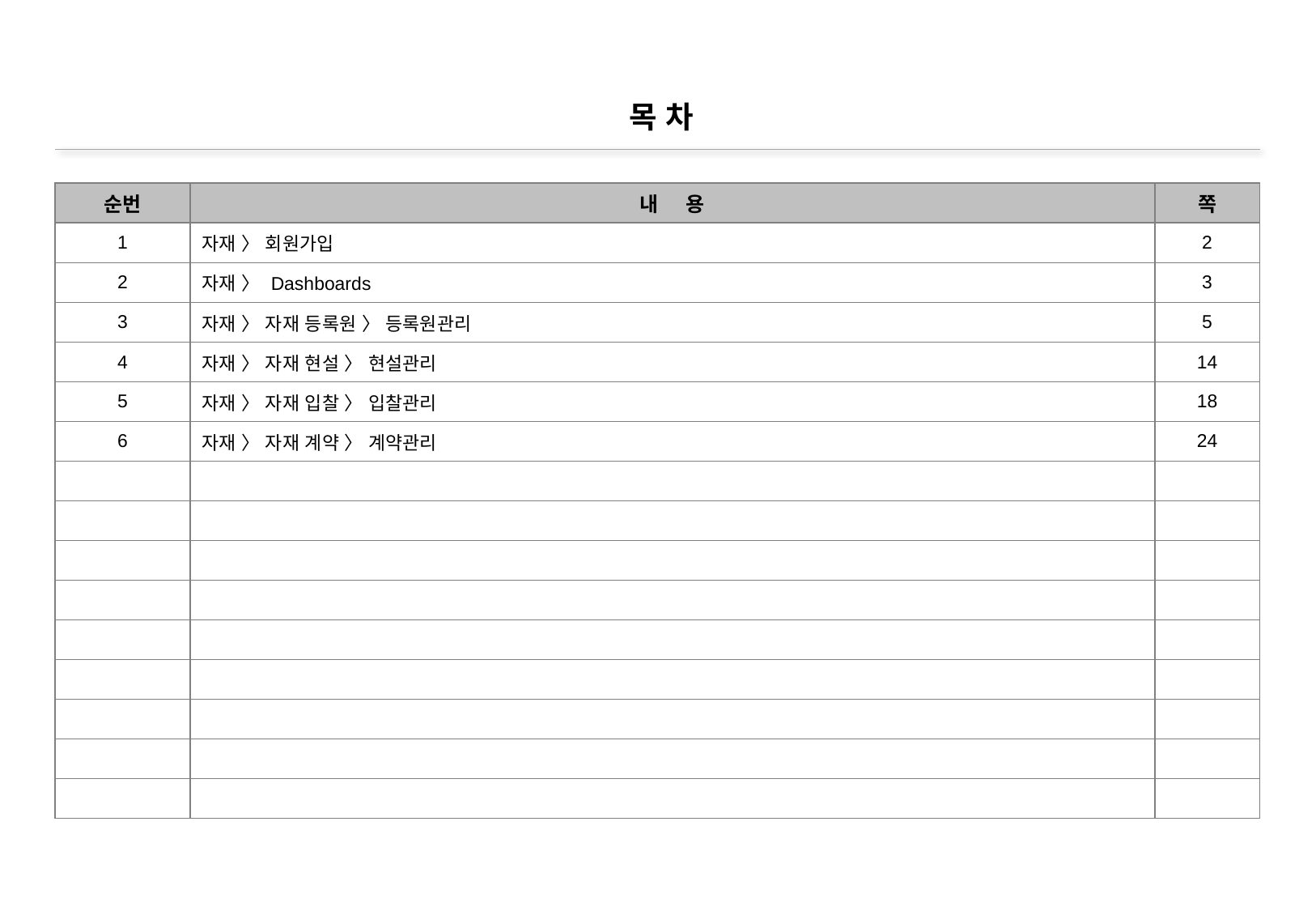

| 순번 | 내 용 | 쪽 |
| --- | --- | --- |
| 1 | 자재 〉 회원가입 | 2 |
| 2 | 자재 〉 Dashboards | 3 |
| 3 | 자재 〉 자재 등록원 〉 등록원관리 | 5 |
| 4 | 자재 〉 자재 현설 〉 현설관리 | 14 |
| 5 | 자재 〉 자재 입찰 〉 입찰관리 | 18 |
| 6 | 자재 〉 자재 계약 〉 계약관리 | 24 |
|  |  |  |
|  |  |  |
|  |  |  |
|  |  |  |
|  |  |  |
|  |  |  |
|  |  |  |
|  |  |  |
|  |  |  |